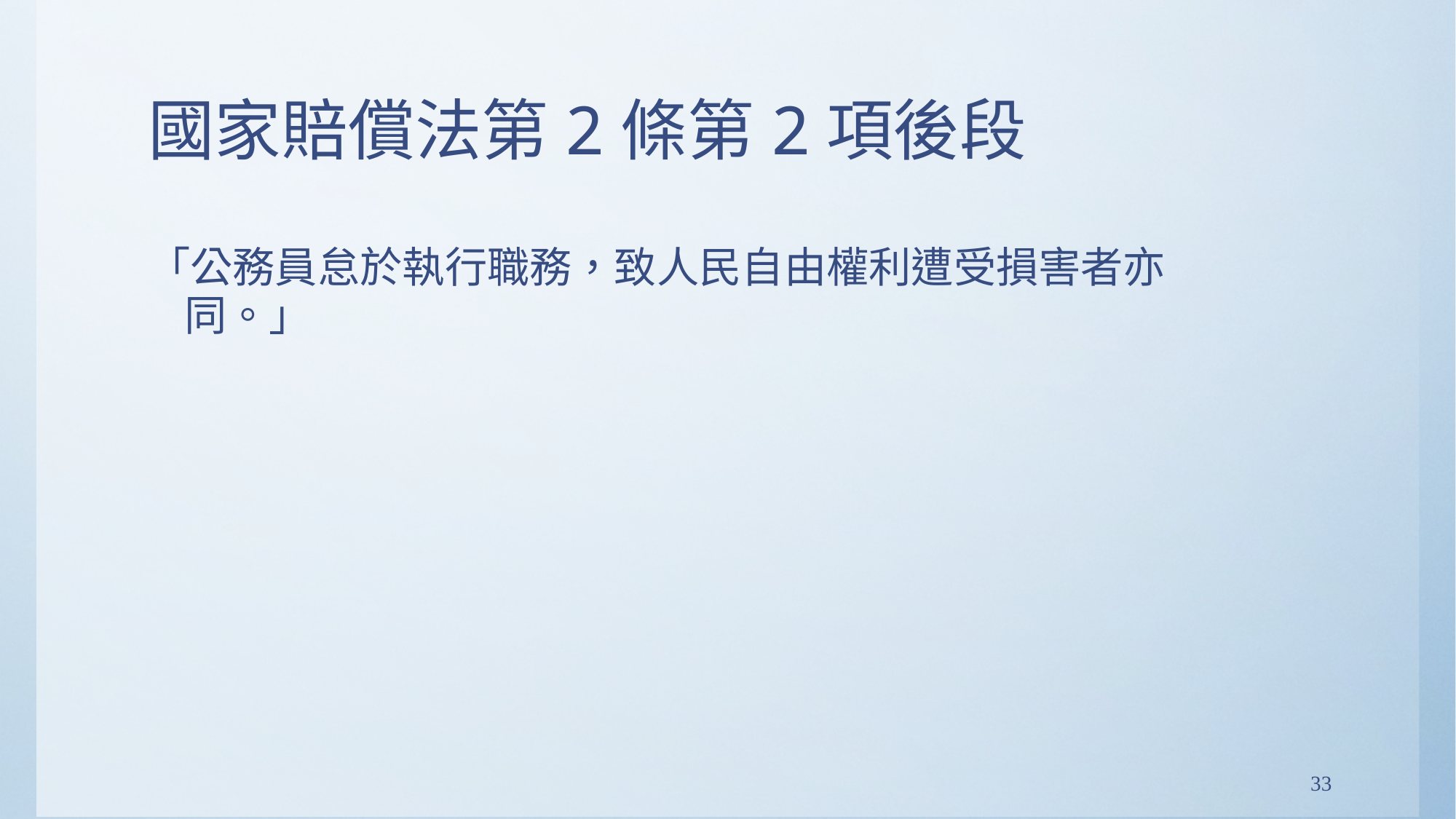

# 國家賠償法第2條第2項後段
「公務員怠於執行職務，致人民自由權利遭受損害者亦同。」
33